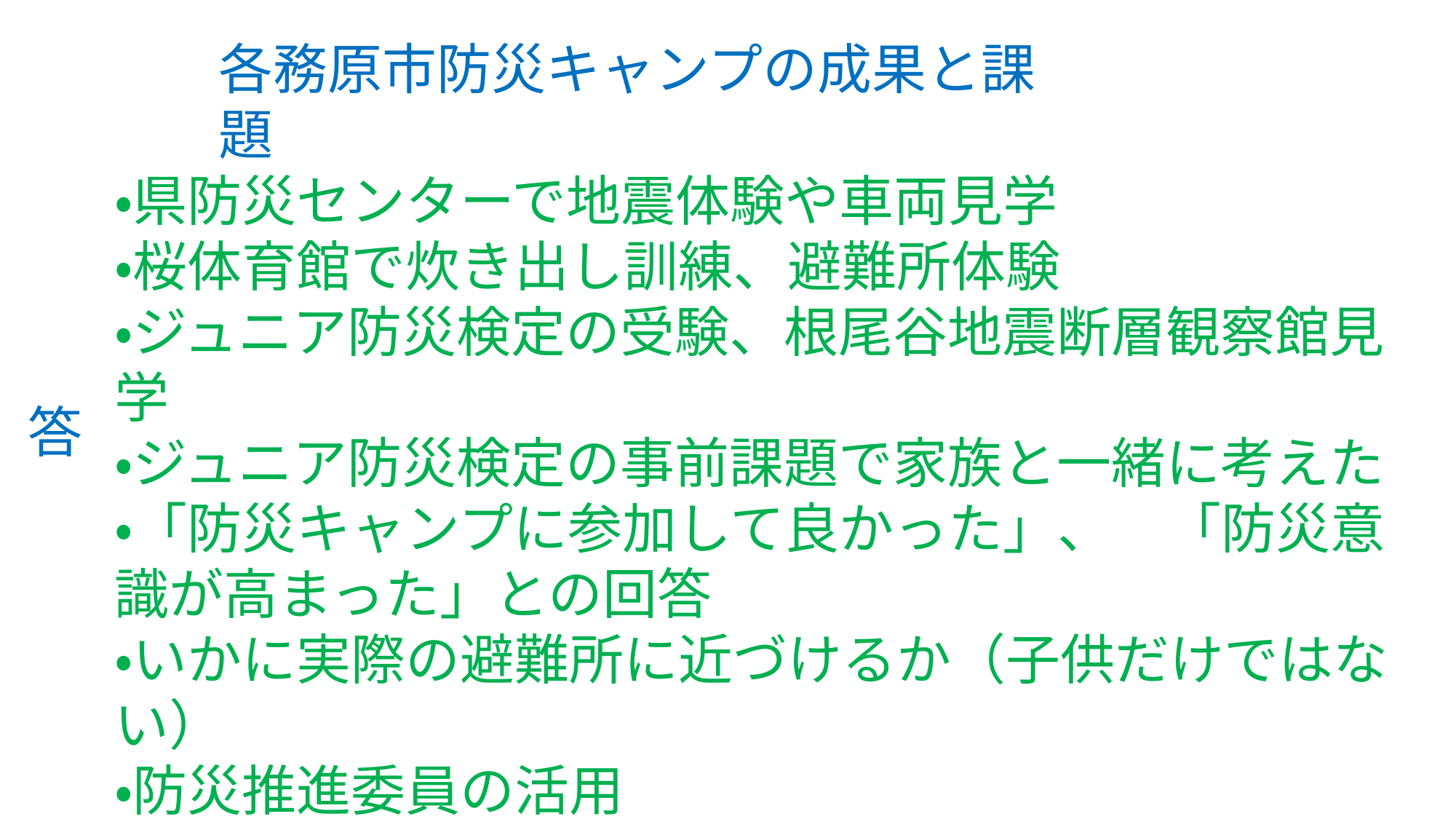

各務原市防災キャンプの成果と課題
・県防災センターで地震体験や車両見学
・桜体育館で炊き出し訓練、避難所体験
・ジュニア防災検定の受験、根尾谷地震断層観察館見学
・ジュニア防災検定の事前課題で家族と一緒に考えた
・「防災キャンプに参加して良かった」、　「防災意識が高まった」との回答
・いかに実際の避難所に近づけるか（子供だけではない）
・防災推進委員の活用
答